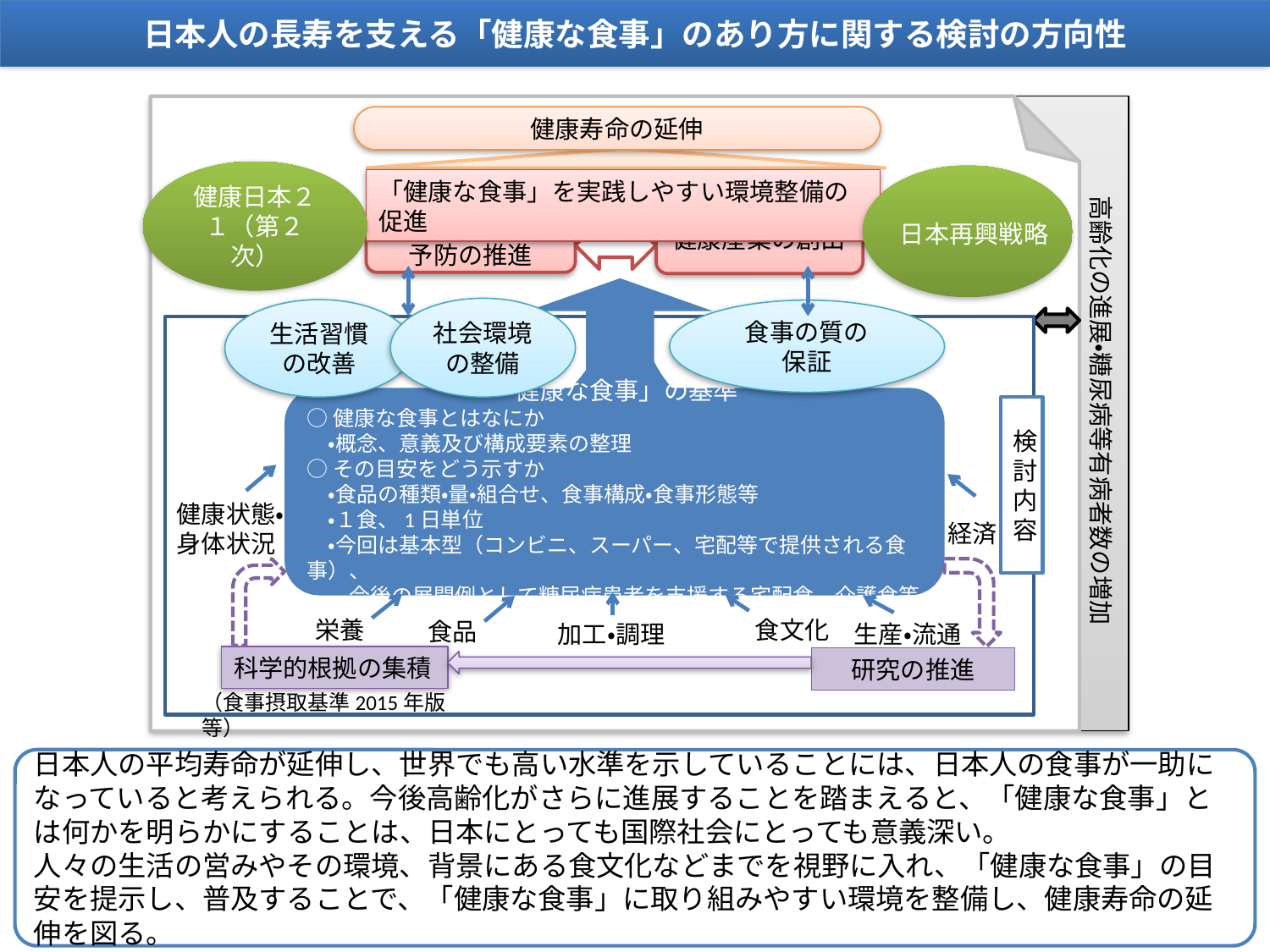

日本人の長寿を支える「健康な食事」のあり方に関する検討の方向性

健康寿命の延伸

健康日本２１（第２次）

「健康な食事」を実践しやすい環境整備の促進

高齢化の進展・糖尿病等有病者数の増加
健康産業の創出
健康維持や疾病予防の推進
日本再興戦略

社会環境の整備
生活習慣の改善
食事の質の
保証

「健康な食事」の基準
○健康な食事とはなにか
　・概念、意義及び構成要素の整理
○その目安をどう示すか
　・食品の種類・量・組合せ、食事構成・食事形態等
　・１食、1日単位
　・今回は基本型（コンビニ、スーパー、宅配等で提供される食事）、
　　今後の展開例として糖尿病患者を支援する宅配食、介護食等
検討内容
健康状態・身体状況
経済

栄養
食文化
食品
加工・調理
生産・流通
科学的根拠の集積
研究の推進

（食事摂取基準2015年版等）
日本人の平均寿命が延伸し、世界でも高い水準を示していることには、日本人の食事が一助になっていると考えられる。今後高齢化がさらに進展することを踏まえると、「健康な食事」とは何かを明らかにすることは、日本にとっても国際社会にとっても意義深い。
人々の生活の営みやその環境、背景にある食文化などまでを視野に入れ、「健康な食事」の目安を提示し、普及することで、「健康な食事」に取り組みやすい環境を整備し、健康寿命の延伸を図る。